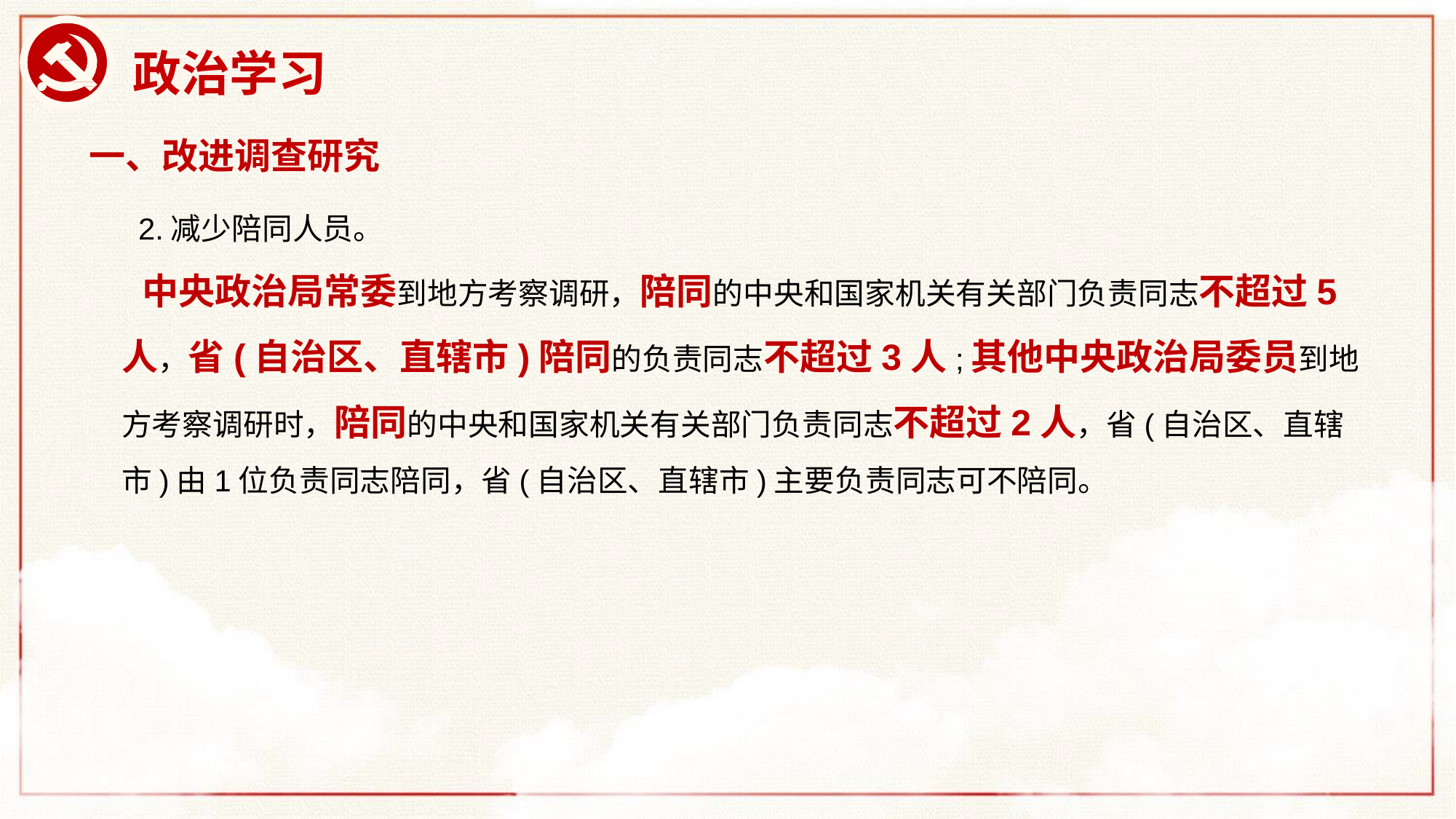

# 政治学习
一、改进调查研究

  2.减少陪同人员。
  中央政治局常委到地方考察调研，陪同的中央和国家机关有关部门负责同志不超过5人，省(自治区、直辖市)陪同的负责同志不超过3人;其他中央政治局委员到地方考察调研时，陪同的中央和国家机关有关部门负责同志不超过2人，省(自治区、直辖市)由1位负责同志陪同，省(自治区、直辖市)主要负责同志可不陪同。